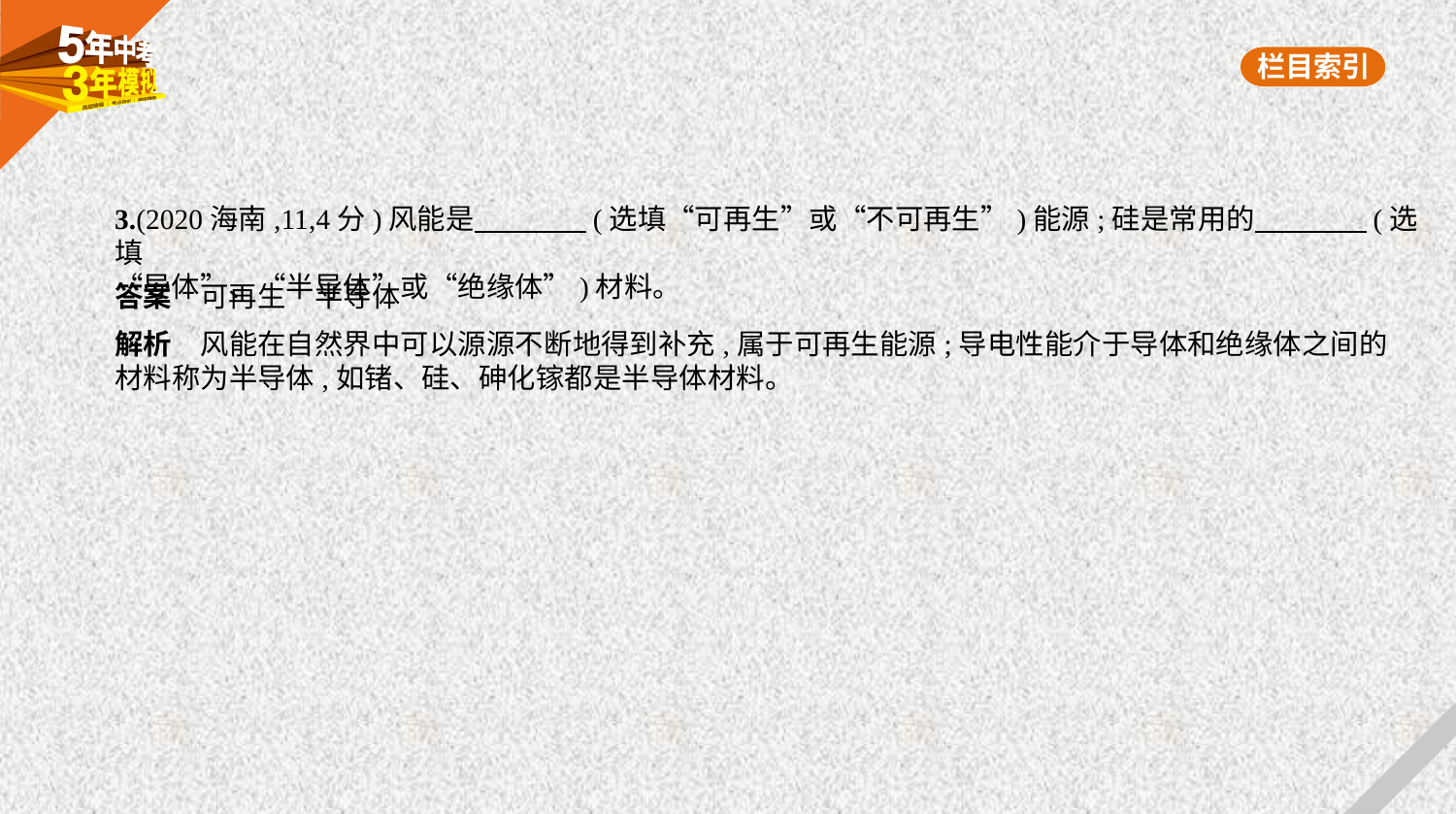

3.(2020海南,11,4分)风能是　　　    (选填“可再生”或“不可再生”)能源;硅是常用的　　　    (选填
“导体”、“半导体”或“绝缘体”)材料。
答案　可再生　半导体
解析　风能在自然界中可以源源不断地得到补充,属于可再生能源;导电性能介于导体和绝缘体之间的
材料称为半导体,如锗、硅、砷化镓都是半导体材料。